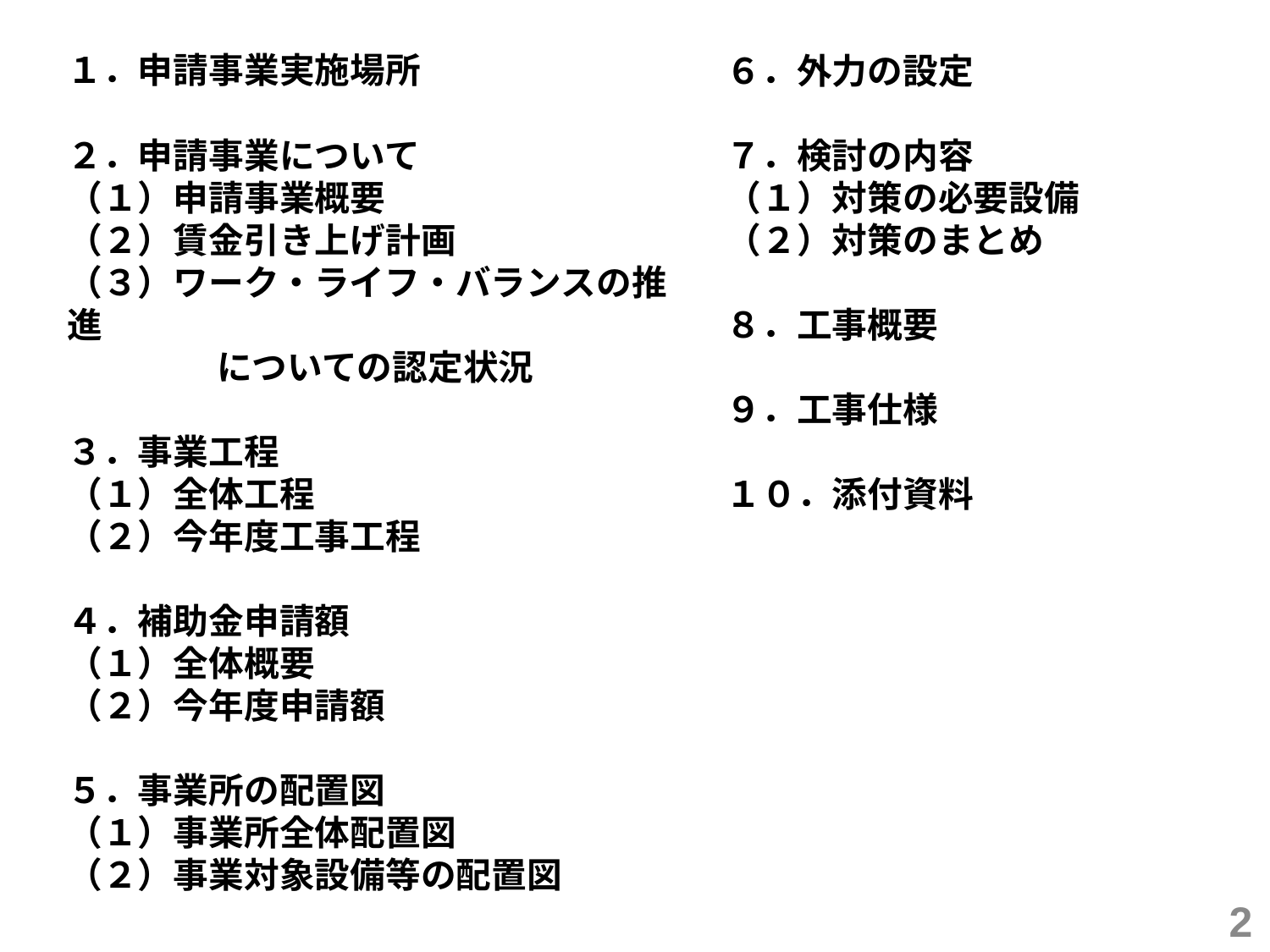

１．申請事業実施場所

２．申請事業について
（１）申請事業概要
（２）賃金引き上げ計画
（３）ワーク・ライフ・バランスの推進
　 　　　についての認定状況

３．事業工程
（１）全体工程
（２）今年度工事工程

４．補助金申請額
（１）全体概要
（２）今年度申請額

５．事業所の配置図
（１）事業所全体配置図
（２）事業対象設備等の配置図
６．外力の設定

７．検討の内容
（１）対策の必要設備
（２）対策のまとめ

８．工事概要

９．工事仕様

１０．添付資料
2